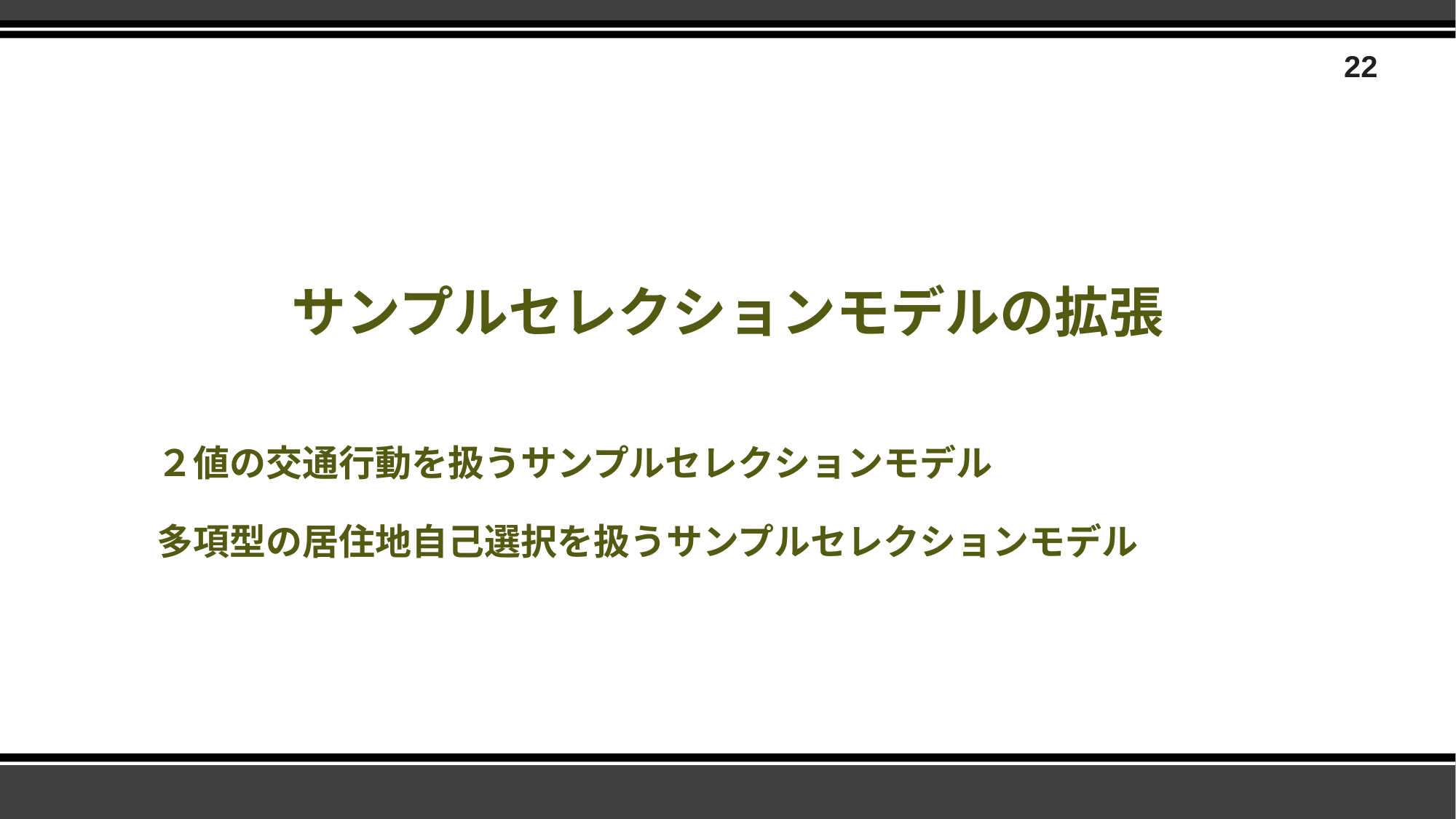

22
サンプルセレクションモデルの拡張
# ２値の交通行動を扱うサンプルセレクションモデル 多項型の居住地自己選択を扱うサンプルセレクションモデル